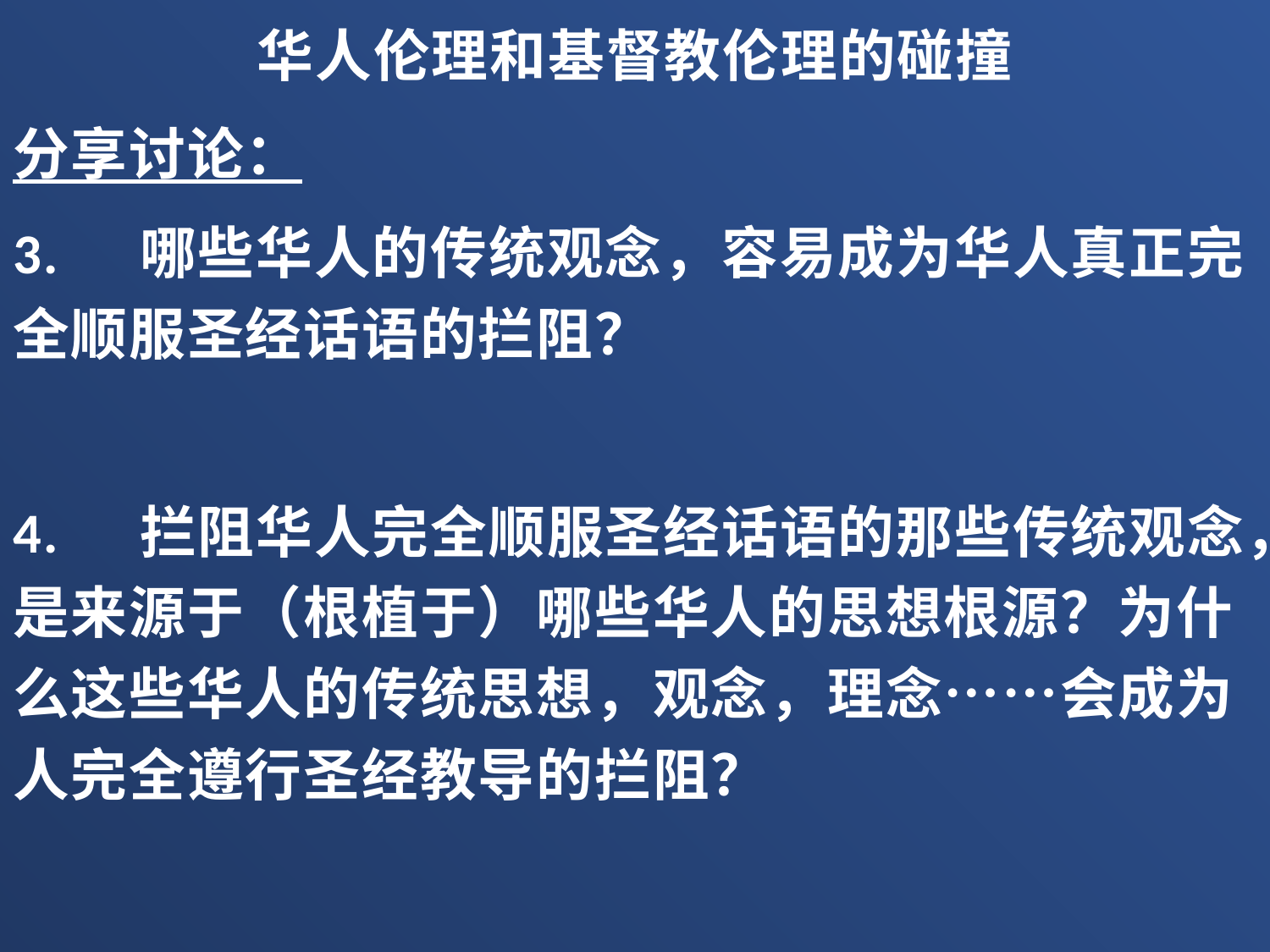

华人伦理和基督教伦理的碰撞
分享讨论：
3.	哪些华人的传统观念，容易成为华人真正完全顺服圣经话语的拦阻？

4.	拦阻华人完全顺服圣经话语的那些传统观念，是来源于（根植于）哪些华人的思想根源？为什么这些华人的传统思想，观念，理念……会成为人完全遵行圣经教导的拦阻？